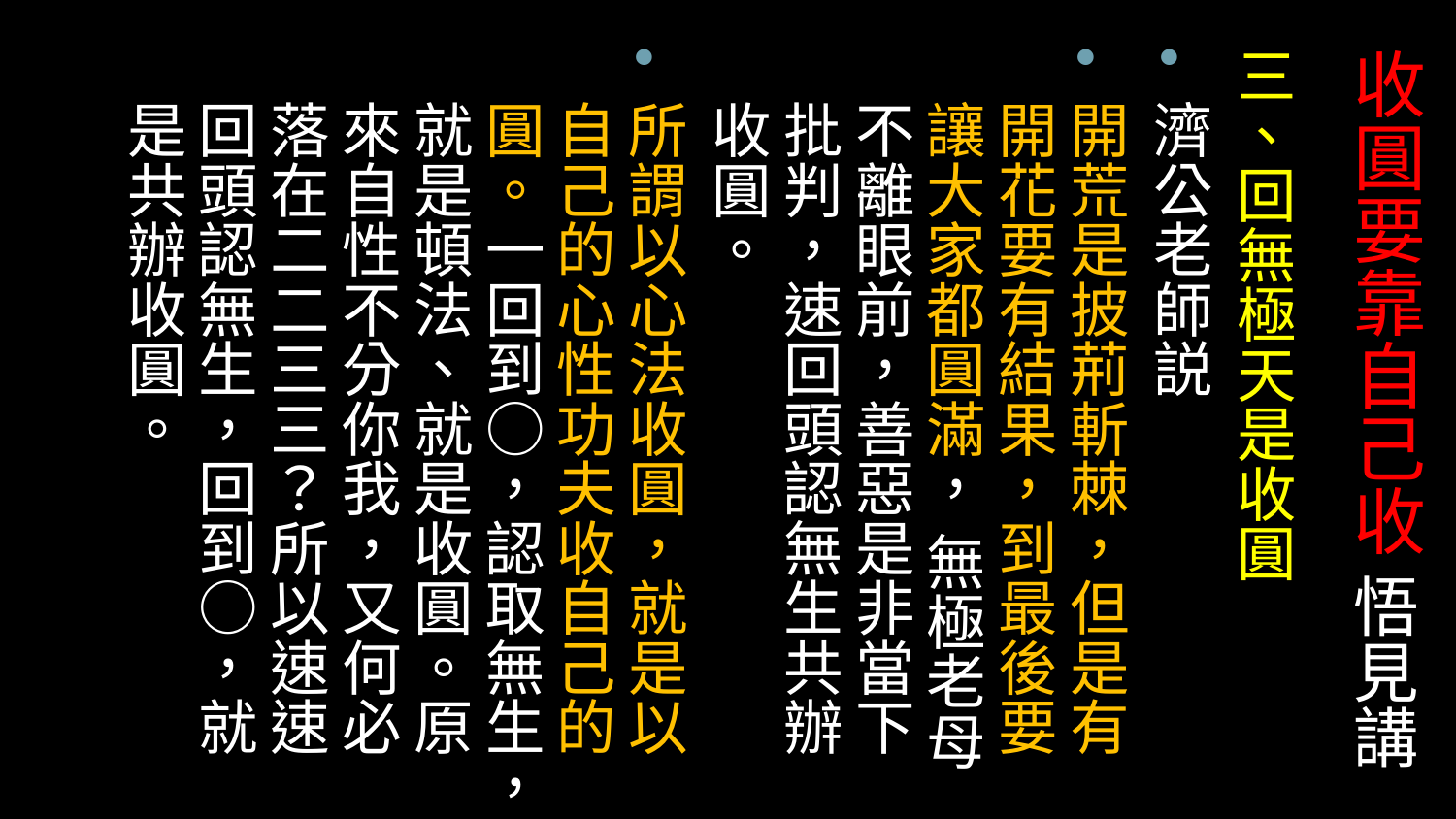

# 收圓要靠自己收 悟見講
三、回無極天是收圓
濟公老師説
開荒是披荊斬棘，但是有開花要有結果，到最後要讓大家都圓滿， 無極老母不離眼前，善惡是非當下批判，速回頭認無生共辦收圓。
所謂以心法收圓，就是以自己的心性功夫收自己的圓。一回到○，認取無生，就是頓法、就是收圓。原來自性不分你我，又何必落在二二三三？所以速速回頭認無生，回到○，就是共辦收圓。